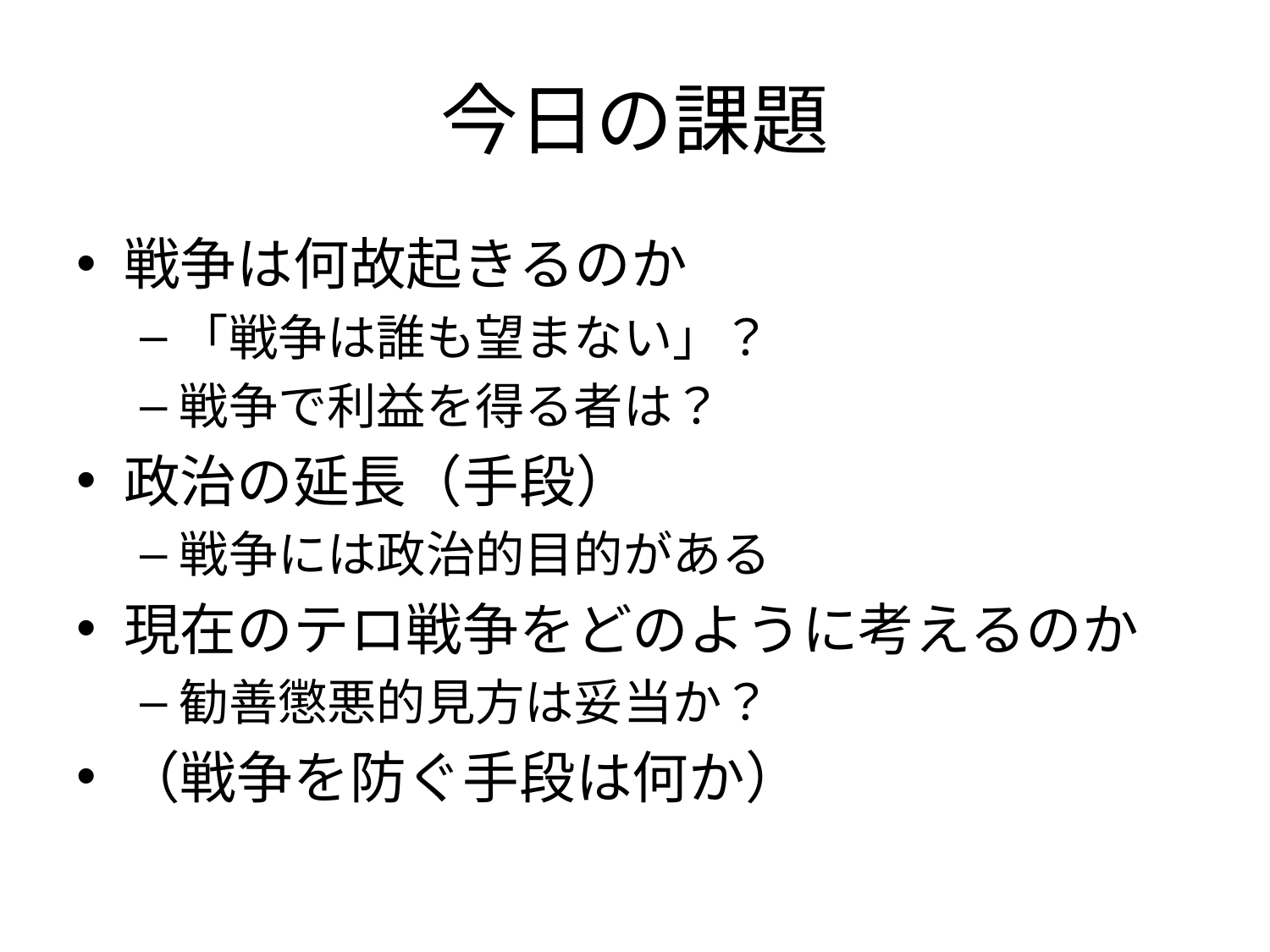

# 今日の課題
戦争は何故起きるのか
「戦争は誰も望まない」？
戦争で利益を得る者は？
政治の延長（手段）
戦争には政治的目的がある
現在のテロ戦争をどのように考えるのか
勧善懲悪的見方は妥当か？
（戦争を防ぐ手段は何か）